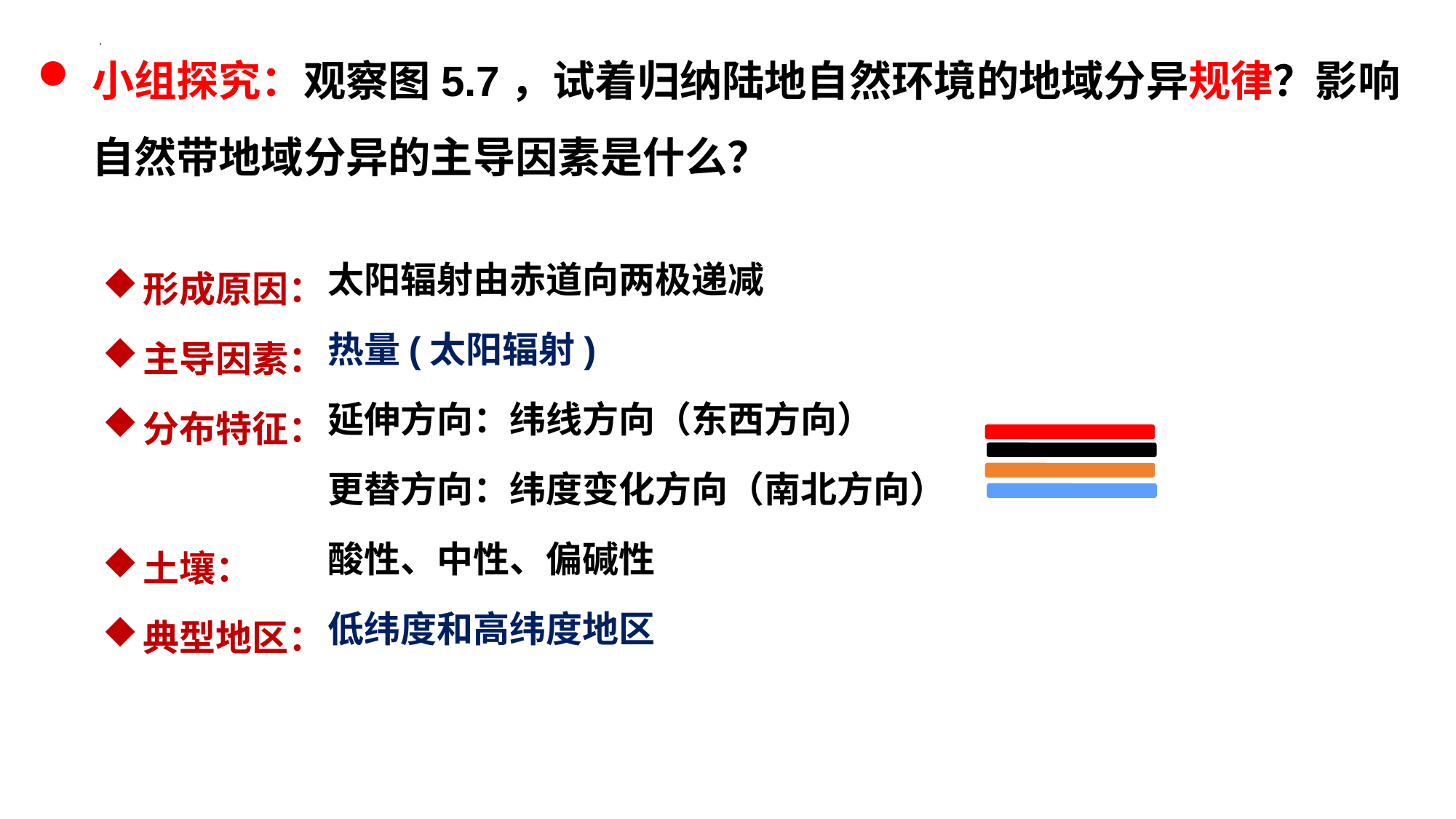

小组探究：观察图5.7，试着归纳陆地自然环境的地域分异规律？影响自然带地域分异的主导因素是什么？
太阳辐射由赤道向两极递减
热量(太阳辐射)
延伸方向：纬线方向（东西方向）
更替方向：纬度变化方向（南北方向）
酸性、中性、偏碱性
低纬度和高纬度地区
形成原因：
主导因素：
分布特征：

土壤：
典型地区：